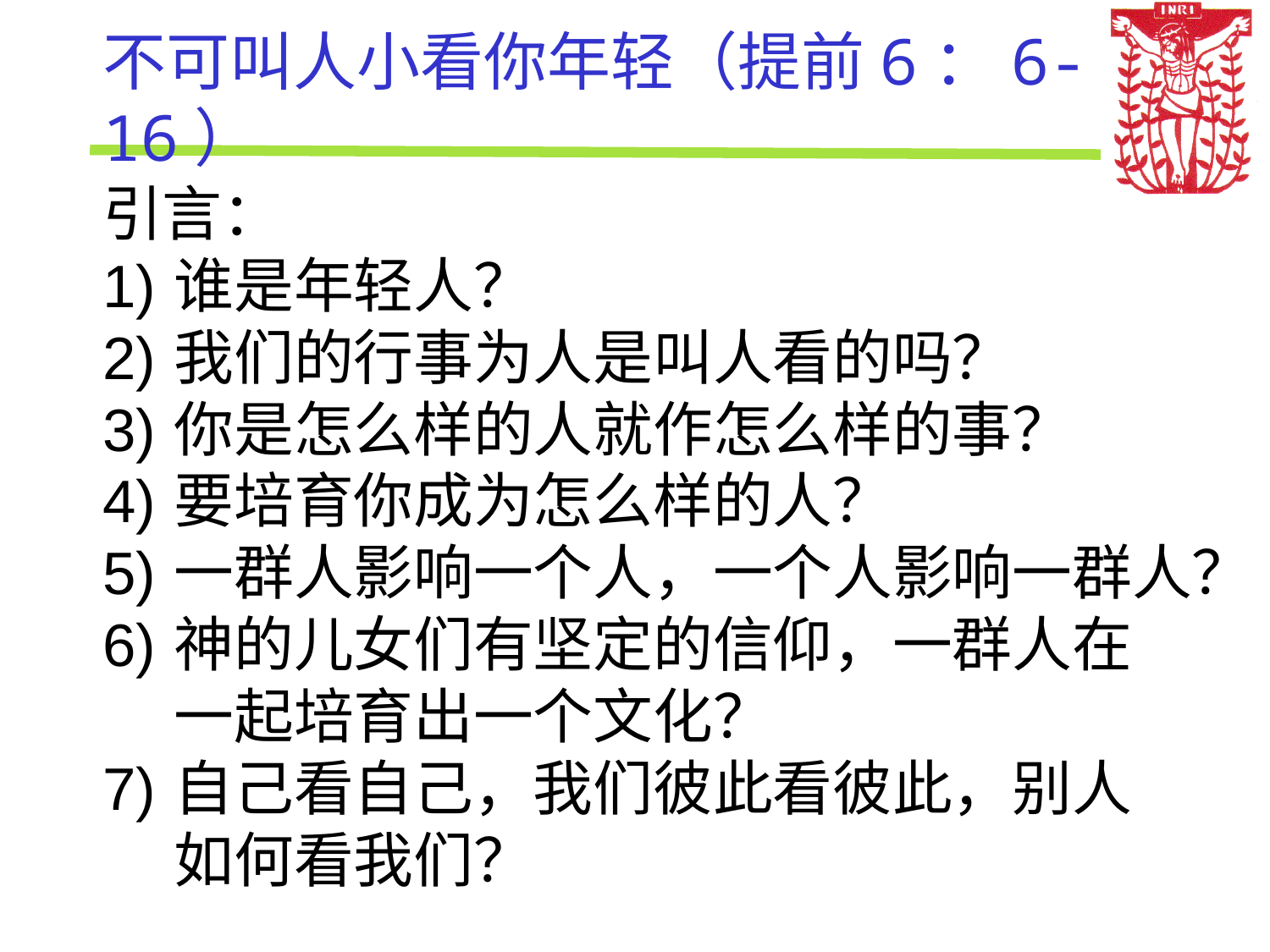

# 不可叫人小看你年轻（提前6：6-16）
引言：
谁是年轻人？
我们的行事为人是叫人看的吗？
你是怎么样的人就作怎么样的事？
要培育你成为怎么样的人？
一群人影响一个人，一个人影响一群人？
神的儿女们有坚定的信仰，一群人在
一起培育出一个文化？
自己看自己，我们彼此看彼此，别人
如何看我们？